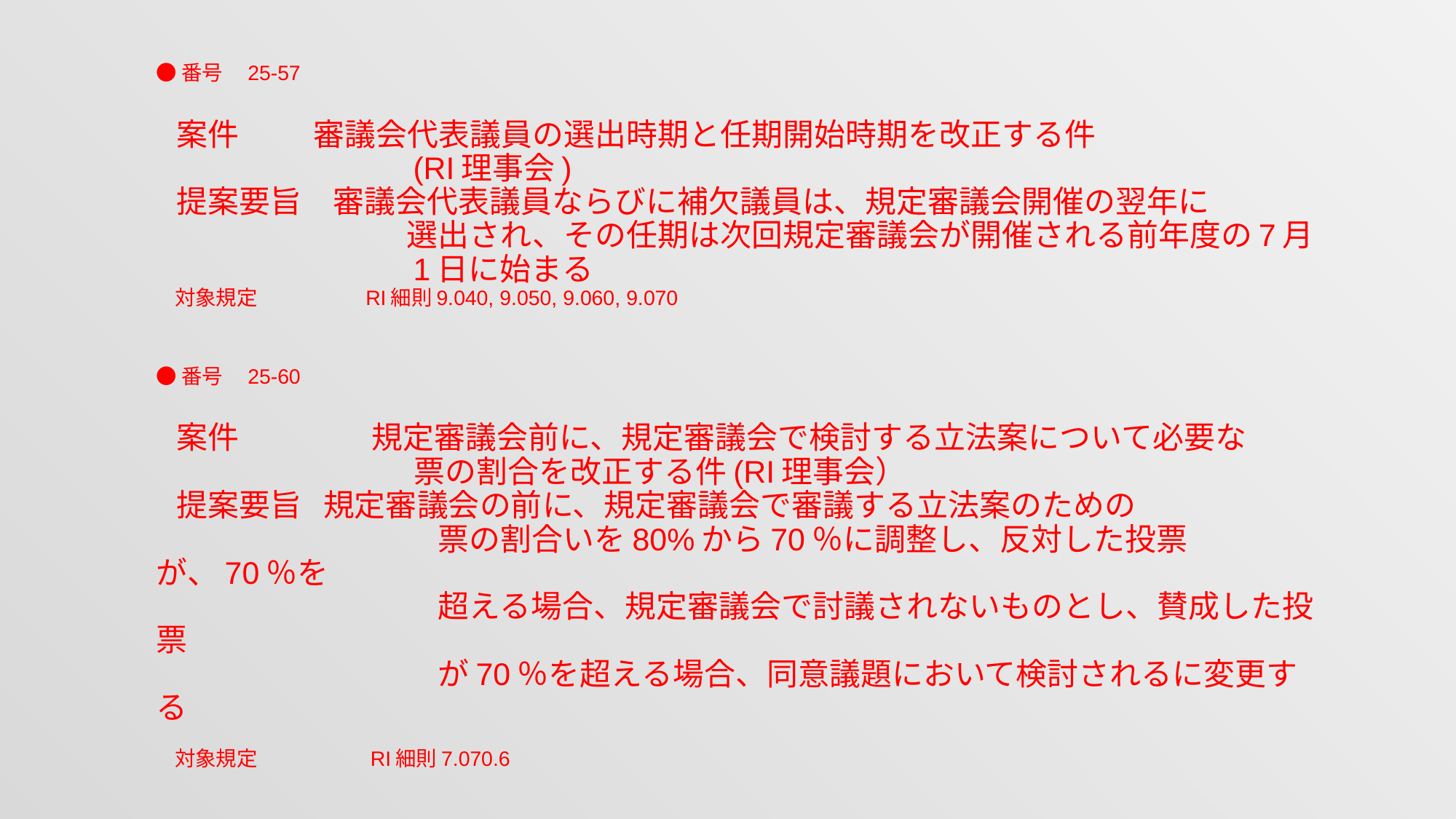

●番号　25-57

  案件　      審議会代表議員の選出時期と任期開始時期を改正する件
　　　　　　　　(RI理事会)
  提案要旨　審議会代表議員ならびに補欠議員は、規定審議会開催の翌年に
　　　　　　　　選出され、その任期は次回規定審議会が開催される前年度の7月
　　　　　　　　1日に始まる
   対象規定　　　　　RI細則9.040, 9.050, 9.060, 9.070

●番号　25-60

  案件　　　　 規定審議会前に、規定審議会で検討する立法案について必要な
　　　　　　　　 票の割合を改正する件(RI理事会）
  提案要旨   規定審議会の前に、規定審議会で審議する立法案のための
　　　　　　　　　票の割合いを80%から70％に調整し、反対した投票が、70％を
　　　　　　　　　超える場合、規定審議会で討議されないものとし、賛成した投票
　　　　　　　　　が70％を超える場合、同意議題において検討されるに変更する

   対象規定　　　　　 RI細則7.070.6

#